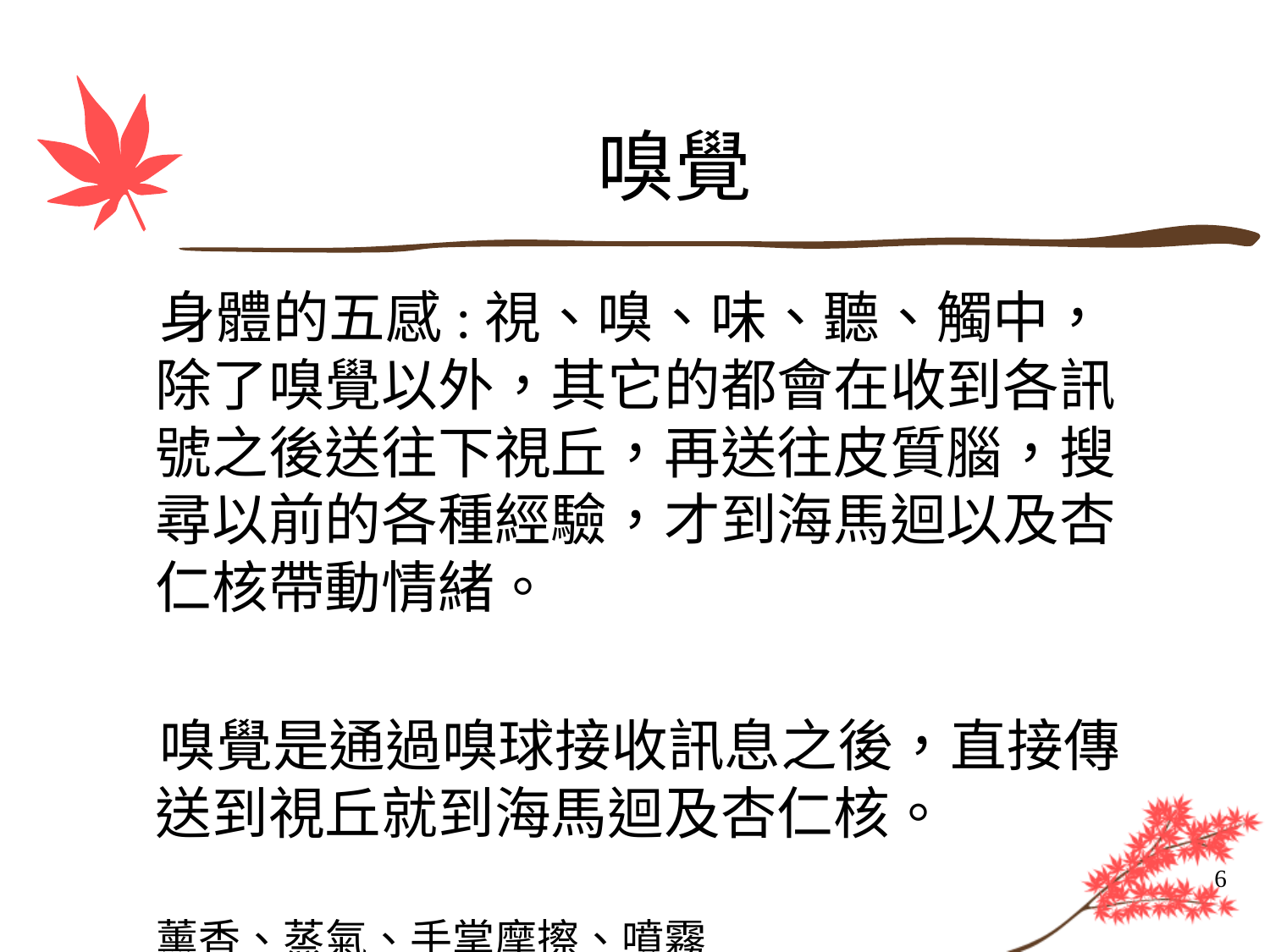

# 嗅覺
   身體的五感:視、嗅、味、聽、觸中，除了嗅覺以外，其它的都會在收到各訊號之後送往下視丘，再送往皮質腦，搜尋以前的各種經驗，才到海馬迴以及杏仁核帶動情緒。

   嗅覺是通過嗅球接收訊息之後，直接傳送到視丘就到海馬迴及杏仁核。

    薰香、蒸氣、手掌摩擦、噴霧

6